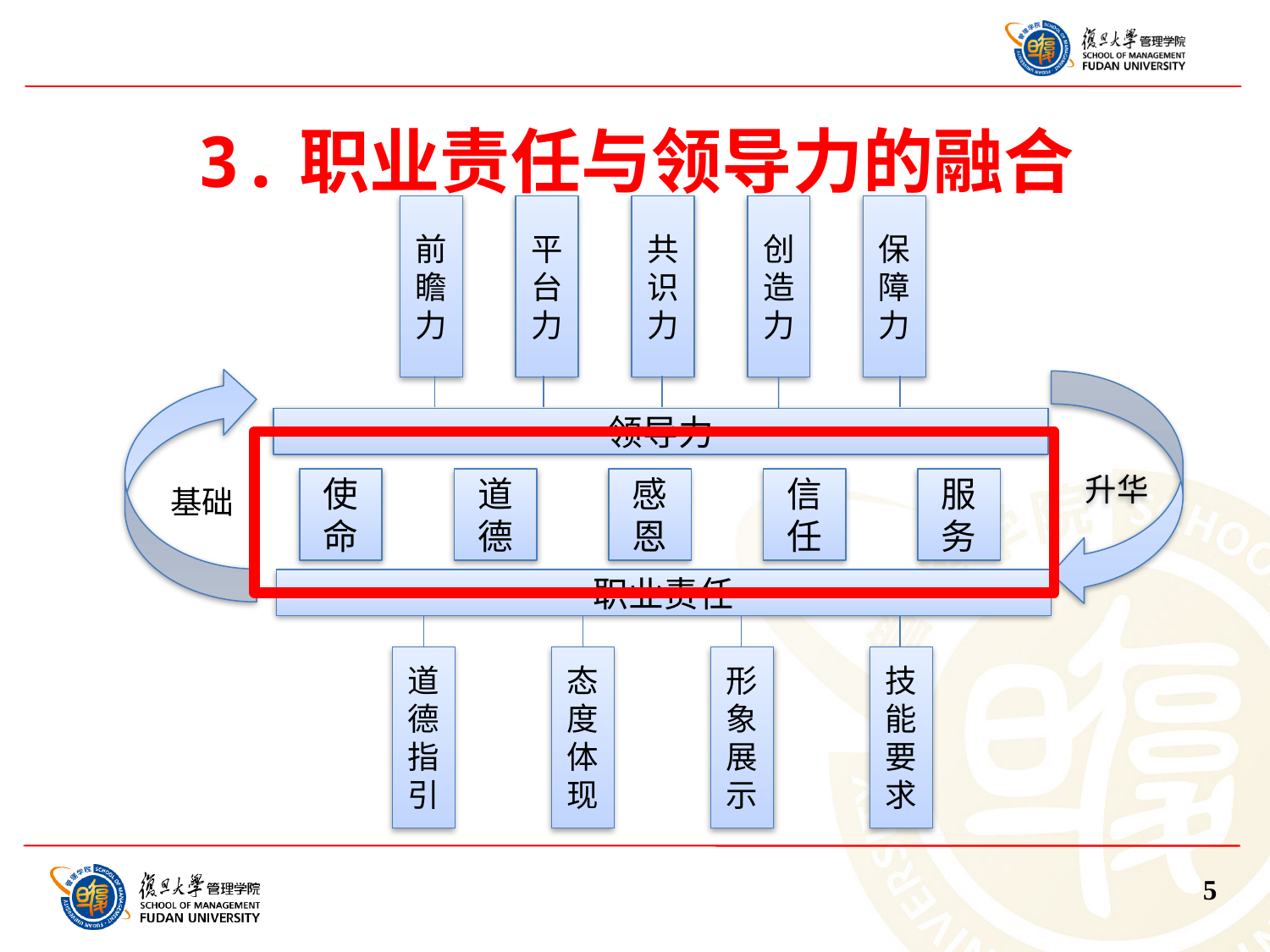

3.职业责任与领导力的融合
前瞻力
平台力
共识力
创造力
保障力

基础
升华
领导力

使命
道德
感恩
信任
服务
职业责任
道德指引
态度体现
形象展示
技能要求